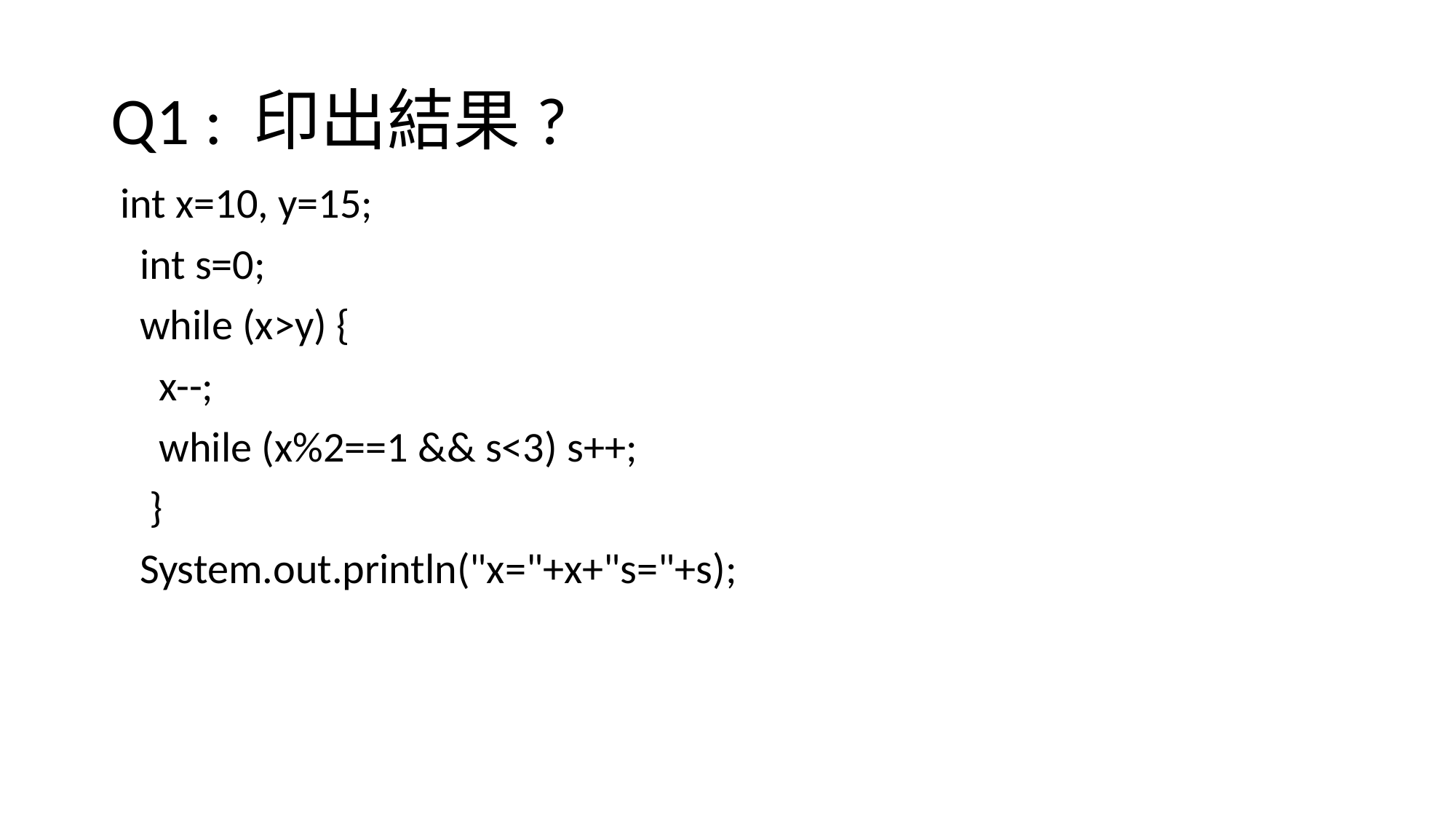

# Q1 : 印出結果?
 int x=10, y=15;
   int s=0;
   while (x>y) {
     x--;
     while (x%2==1 && s<3) s++;
    }
   System.out.println("x="+x+"s="+s);